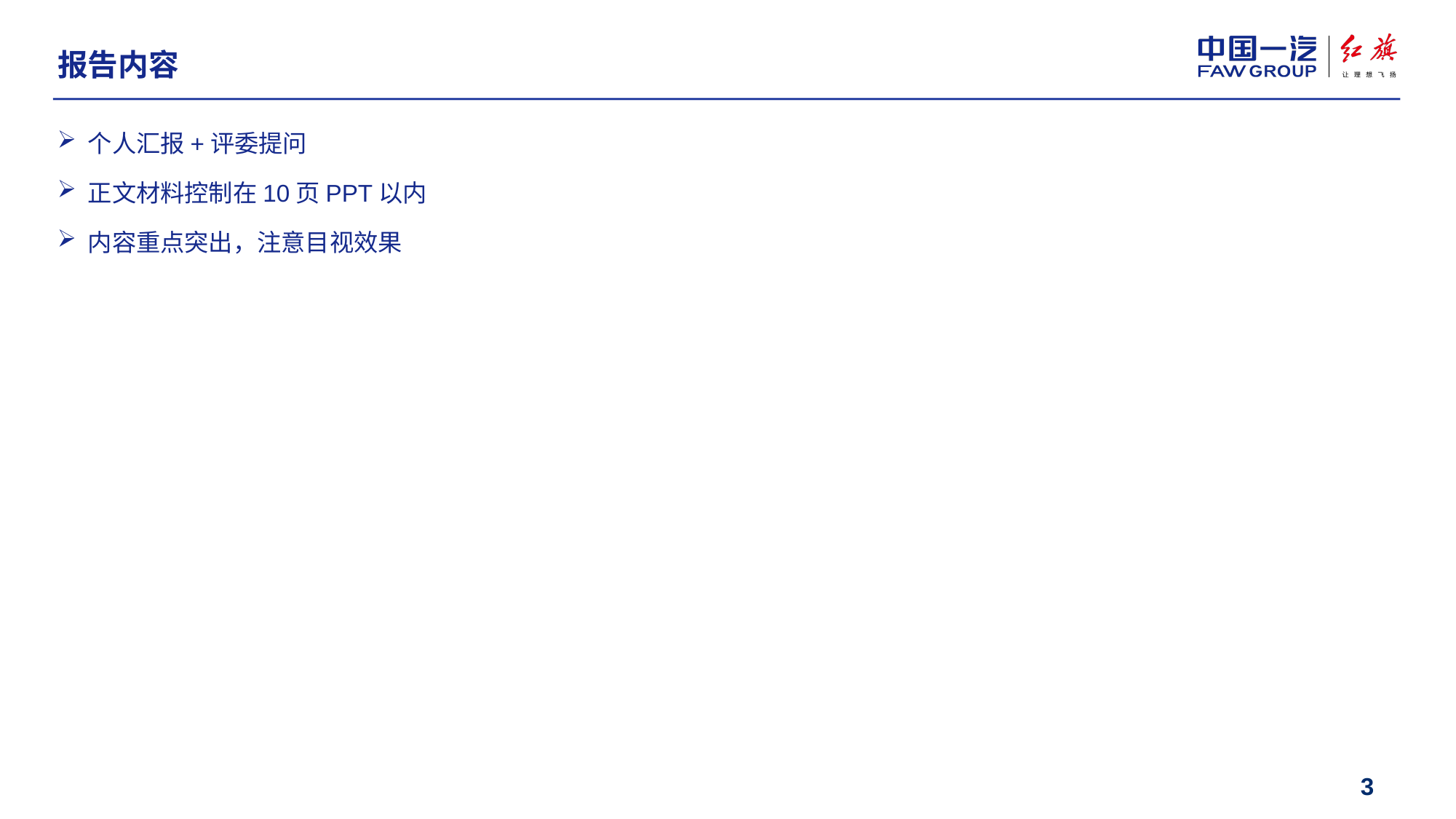

报告内容

 个人汇报+评委提问
 正文材料控制在10页PPT以内
 内容重点突出，注意目视效果